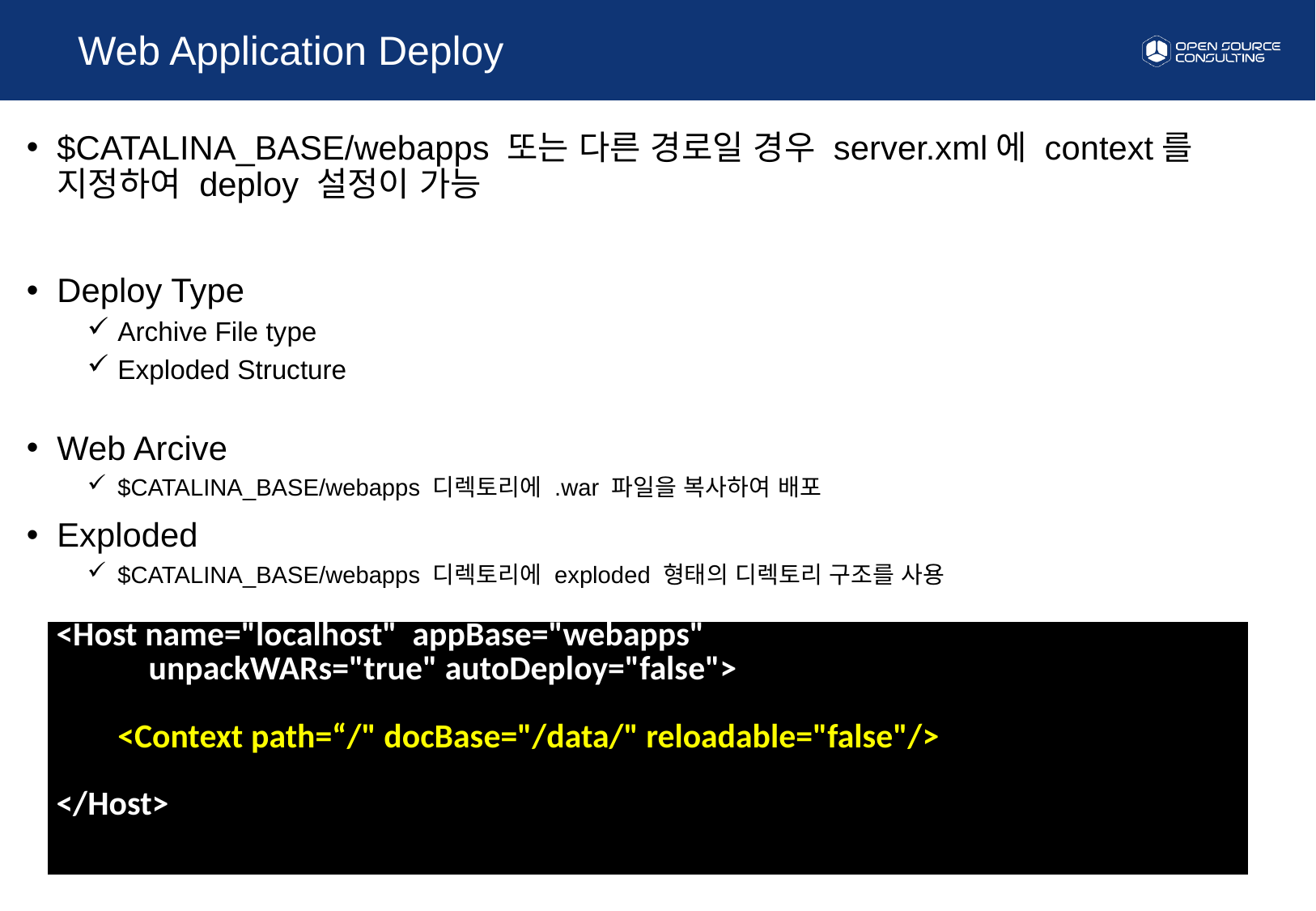

Web Application Deploy
$CATALINA_BASE/webapps 또는 다른 경로일 경우 server.xml에 context를 지정하여 deploy 설정이 가능

Deploy Type
Archive File type
Exploded Structure
Web Arcive
$CATALINA_BASE/webapps 디렉토리에 .war 파일을 복사하여 배포
Exploded
$CATALINA_BASE/webapps 디렉토리에 exploded 형태의 디렉토리 구조를 사용

| <Host name="localhost" appBase="webapps" unpackWARs="true" autoDeploy="false">   <Context path=“/" docBase="/data/" reloadable="false"/>   </Host> |
| --- |